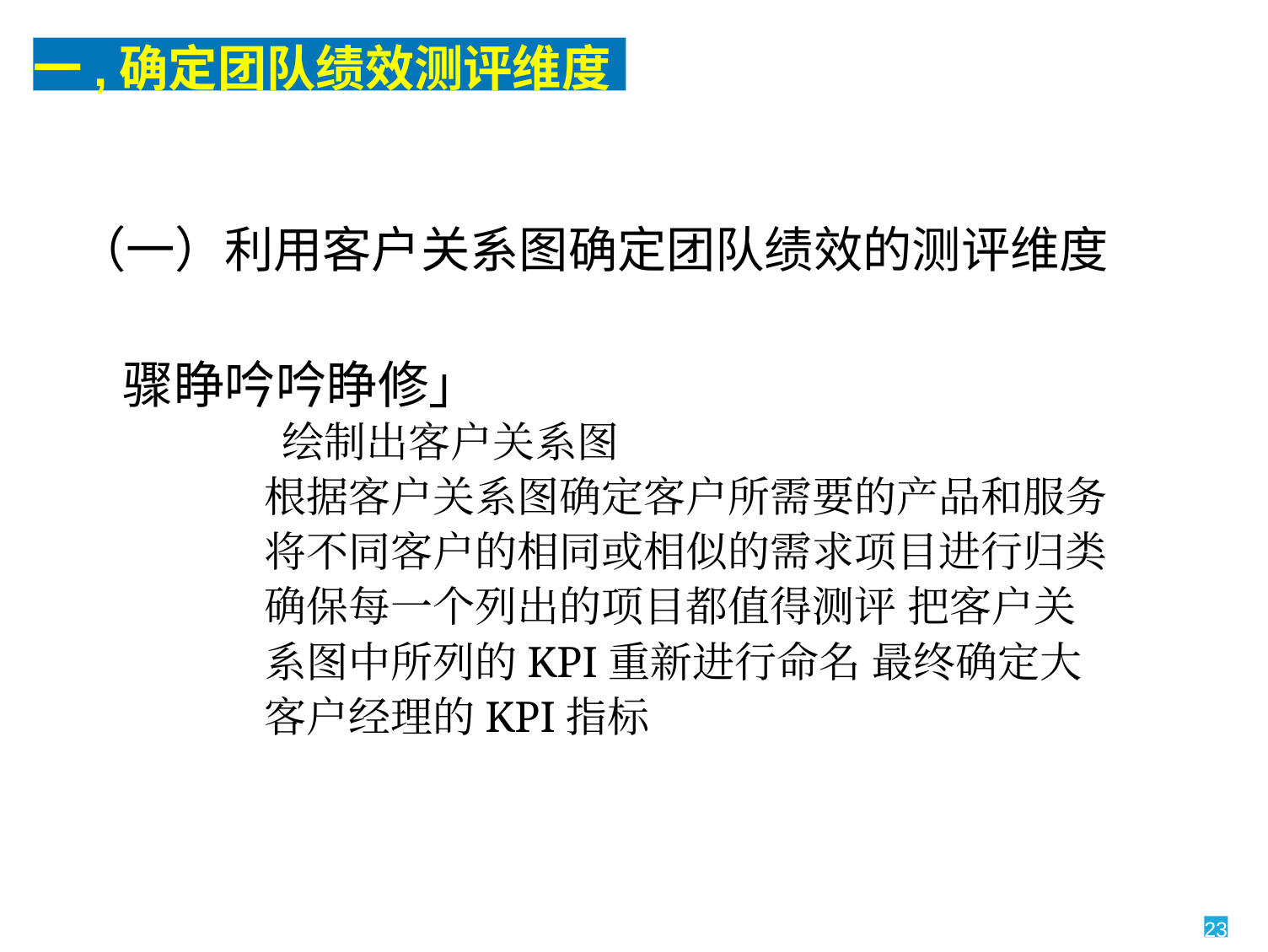

一,确定团队绩效测评维度
（一）利用客户关系图确定团队绩效的测评维度
骤睁吟吟睁修」
绘制出客户关系图
根据客户关系图确定客户所需要的产品和服务 将不同客户的相同或相似的需求项目进行归类 确保每一个列出的项目都值得测评 把客户关系图中所列的KPI重新进行命名 最终确定大客户经理的KPI指标
23